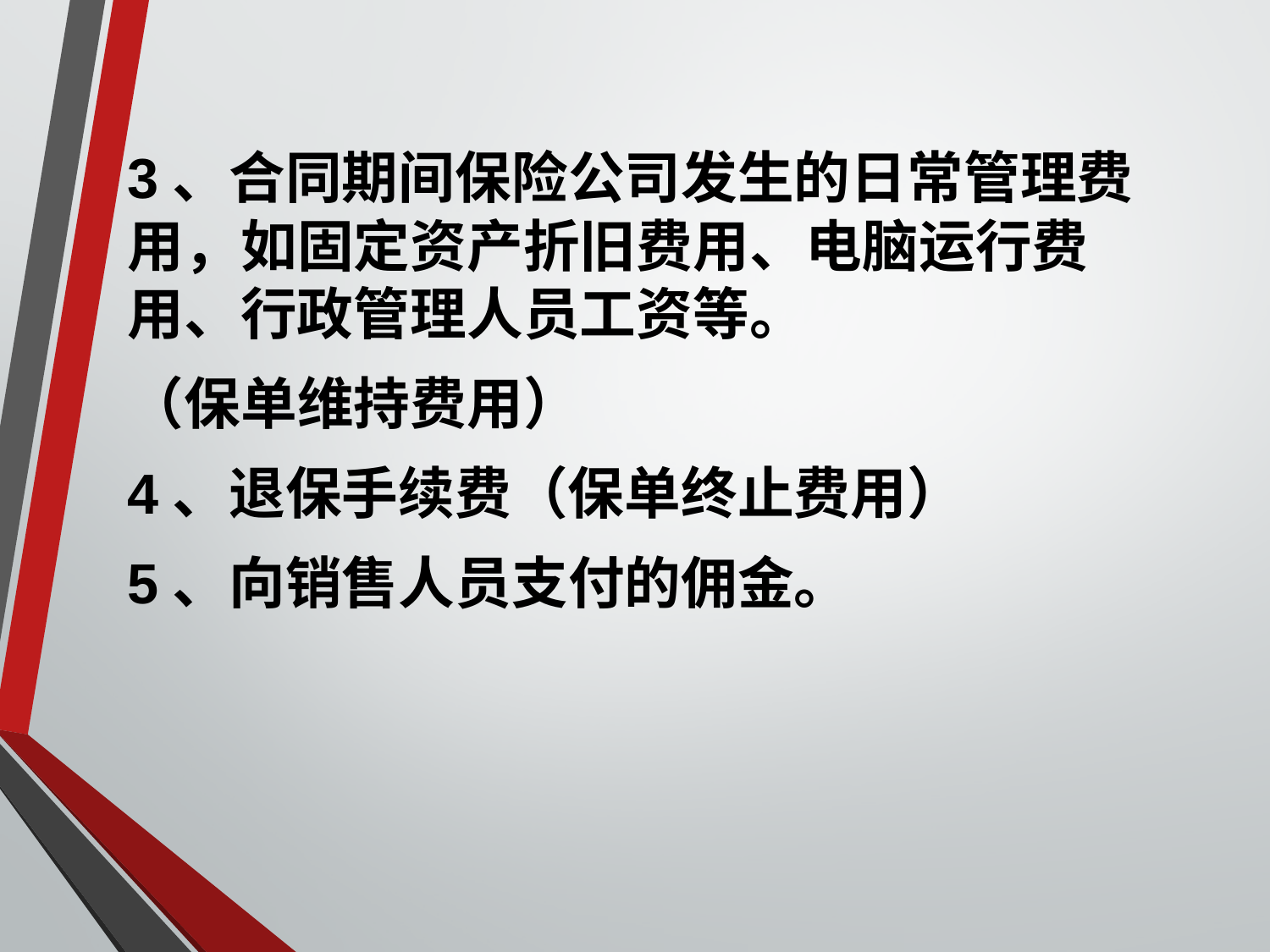

3、合同期间保险公司发生的日常管理费用，如固定资产折旧费用、电脑运行费用、行政管理人员工资等。
（保单维持费用）
4、退保手续费（保单终止费用）
5、向销售人员支付的佣金。